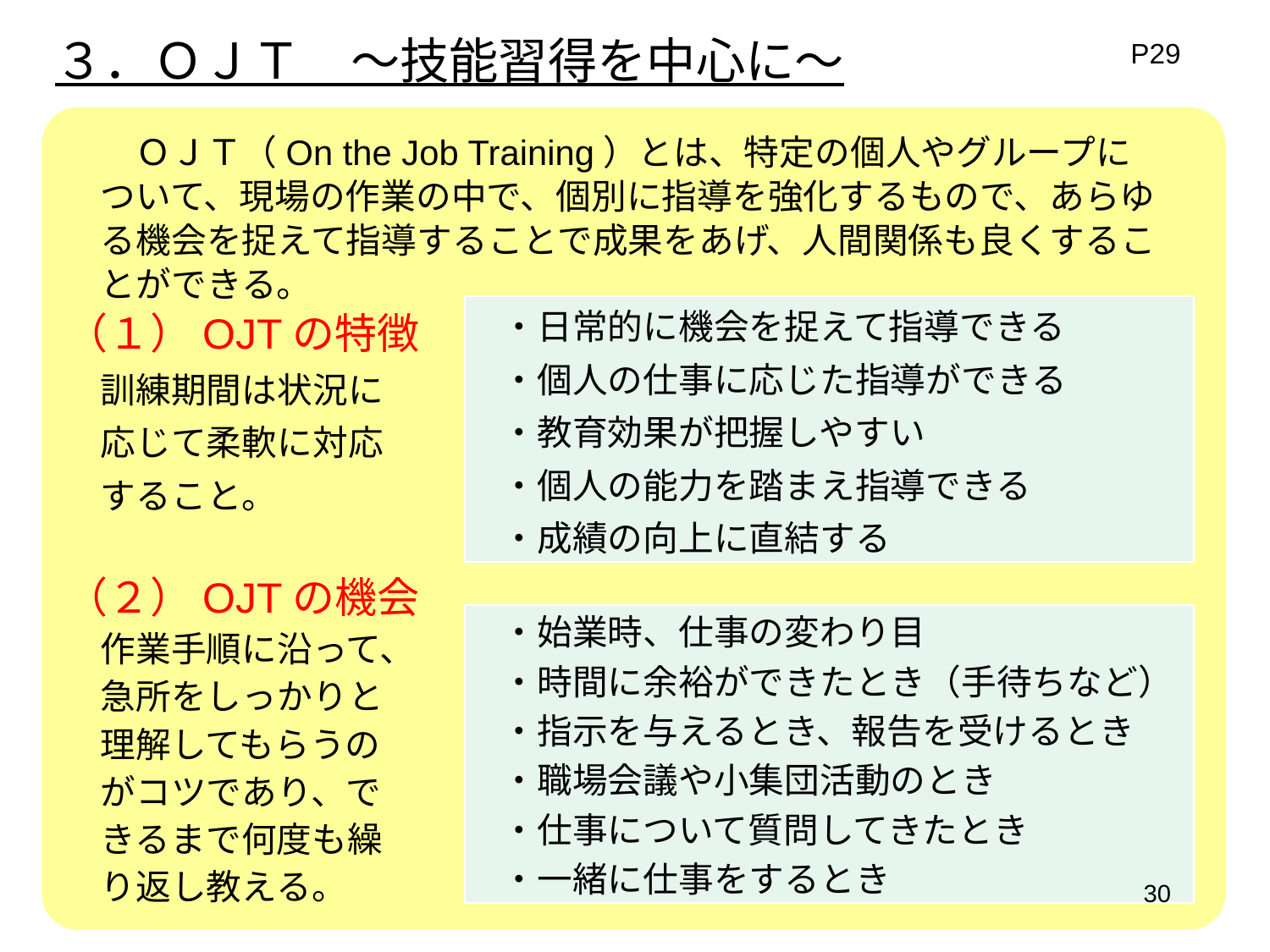

３．ＯＪＴ　～技能習得を中心に～
P29
　　ＯＪＴ（On the Job Training）とは、特定の個人やグループに
　ついて、現場の作業の中で、個別に指導を強化するもので、あらゆ
　る機会を捉えて指導することで成果をあげ、人間関係も良くするこ
　とができる。
（１）OJTの特徴
　訓練期間は状況に
　応じて柔軟に対応
　すること。

（２）OJTの機会
　作業手順に沿って、
　急所をしっかりと
　理解してもらうの
　がコツであり、で
　きるまで何度も繰
　り返し教える。

| ・日常的に機会を捉えて指導できる 　・個人の仕事に応じた指導ができる 　・教育効果が把握しやすい 　・個人の能力を踏まえ指導できる 　・成績の向上に直結する |
| --- |
| ・始業時、仕事の変わり目 　・時間に余裕ができたとき（手待ちなど） 　・指示を与えるとき、報告を受けるとき 　・職場会議や小集団活動のとき 　・仕事について質問してきたとき 　・一緒に仕事をするとき |
| --- |
30